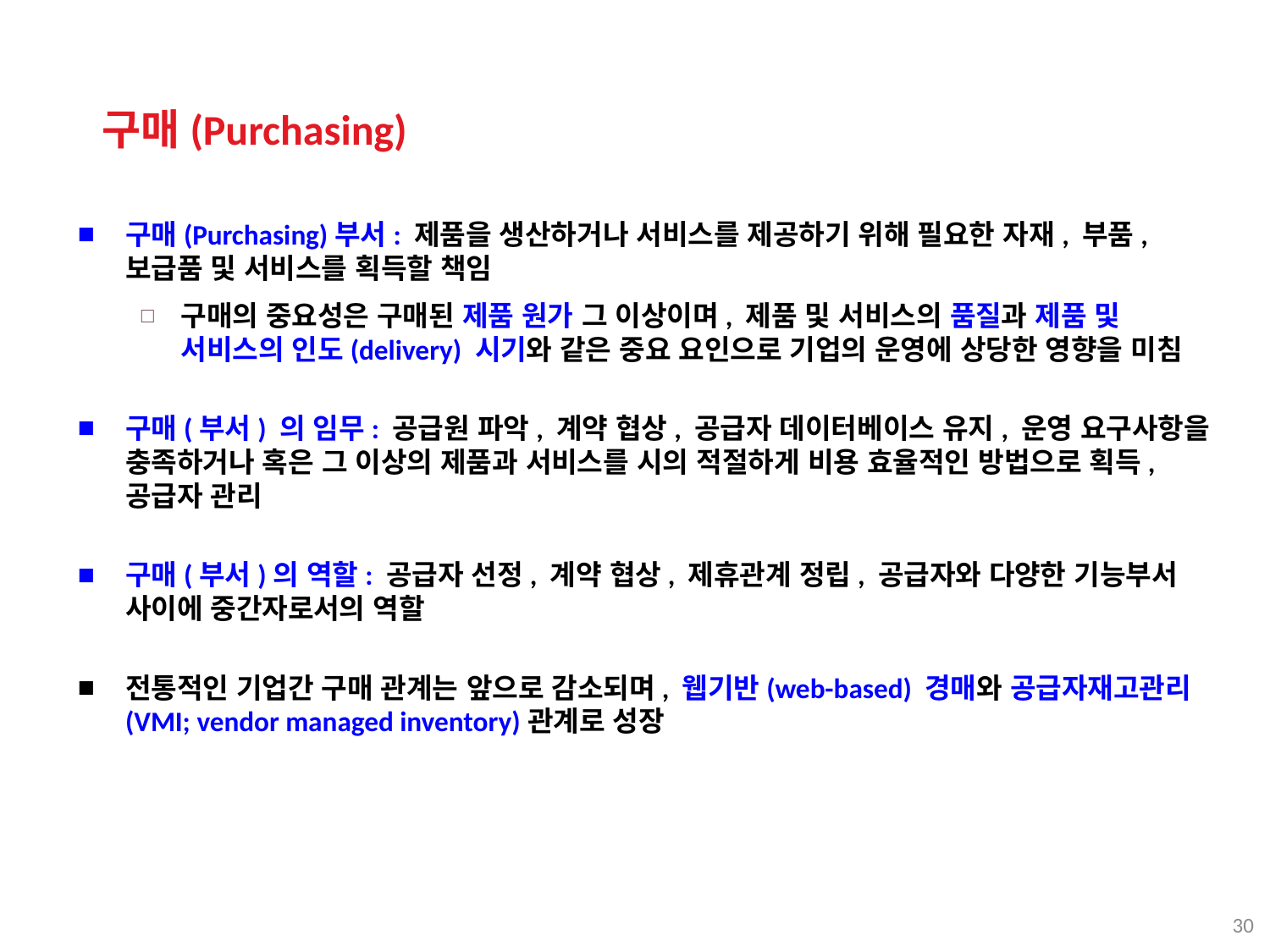

구매(Purchasing)
구매(Purchasing)부서: 제품을 생산하거나 서비스를 제공하기 위해 필요한 자재, 부품, 보급품 및 서비스를 획득할 책임
구매의 중요성은 구매된 제품 원가 그 이상이며, 제품 및 서비스의 품질과 제품 및 서비스의 인도(delivery) 시기와 같은 중요 요인으로 기업의 운영에 상당한 영향을 미침

구매(부서) 의 임무: 공급원 파악, 계약 협상, 공급자 데이터베이스 유지, 운영 요구사항을 충족하거나 혹은 그 이상의 제품과 서비스를 시의 적절하게 비용 효율적인 방법으로 획득, 공급자 관리

구매(부서)의 역할: 공급자 선정, 계약 협상, 제휴관계 정립, 공급자와 다양한 기능부서 사이에 중간자로서의 역할

전통적인 기업간 구매 관계는 앞으로 감소되며, 웹기반(web-based) 경매와 공급자재고관리(VMI; vendor managed inventory)관계로 성장

30